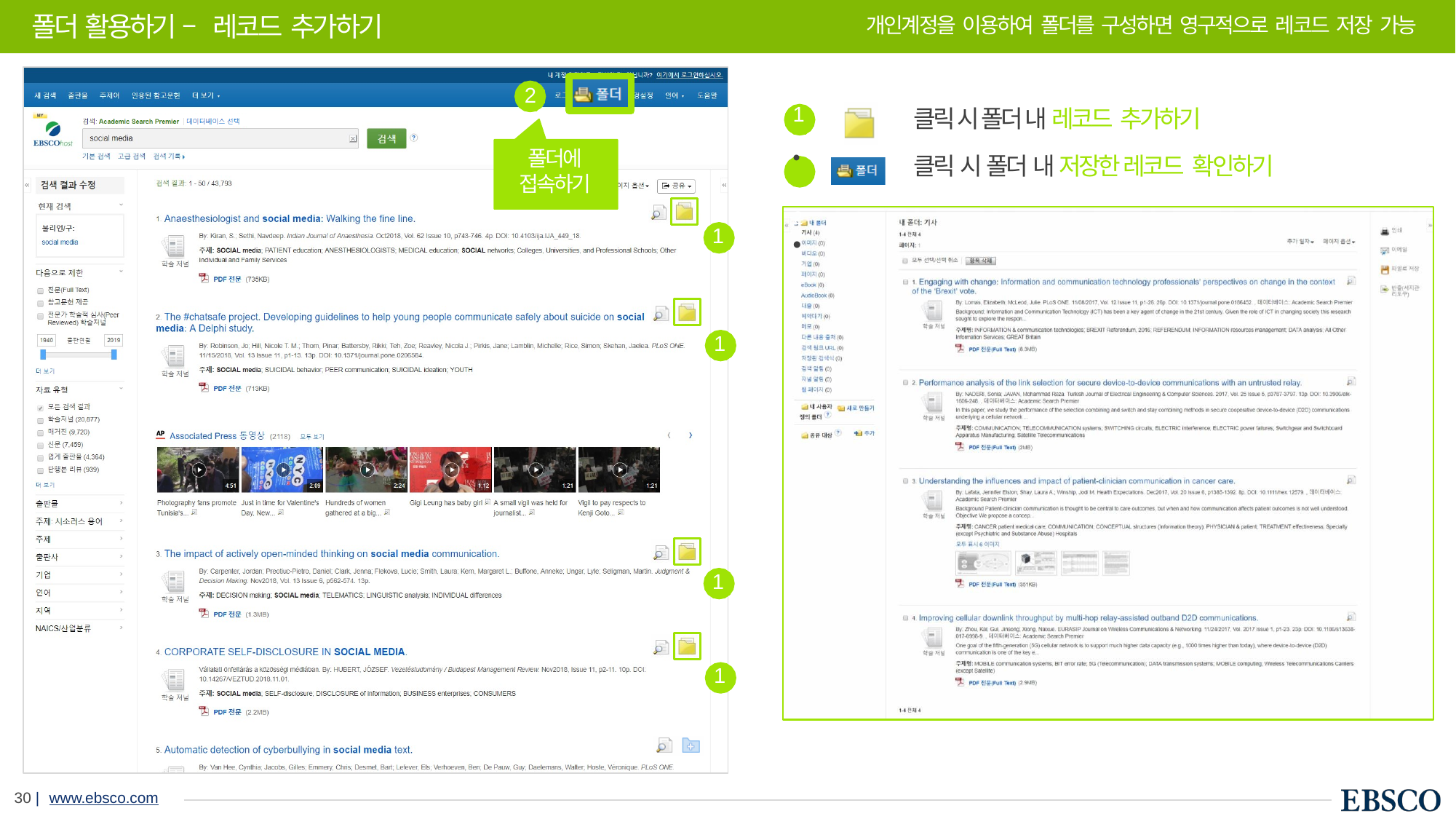

# 폴더 활용하기 – 레코드 추가하기
개인계정을 이용하여 폴더를 구성하면 영구적으로 레코드 저장 가능

2

1•
2•
클릭 시 폴더 내 레코드 추가하기
클릭 시 폴더 내 저장한 레코드 확인하기

폴더에  접속하기

1

1

1

1

30 | www.ebsco.com